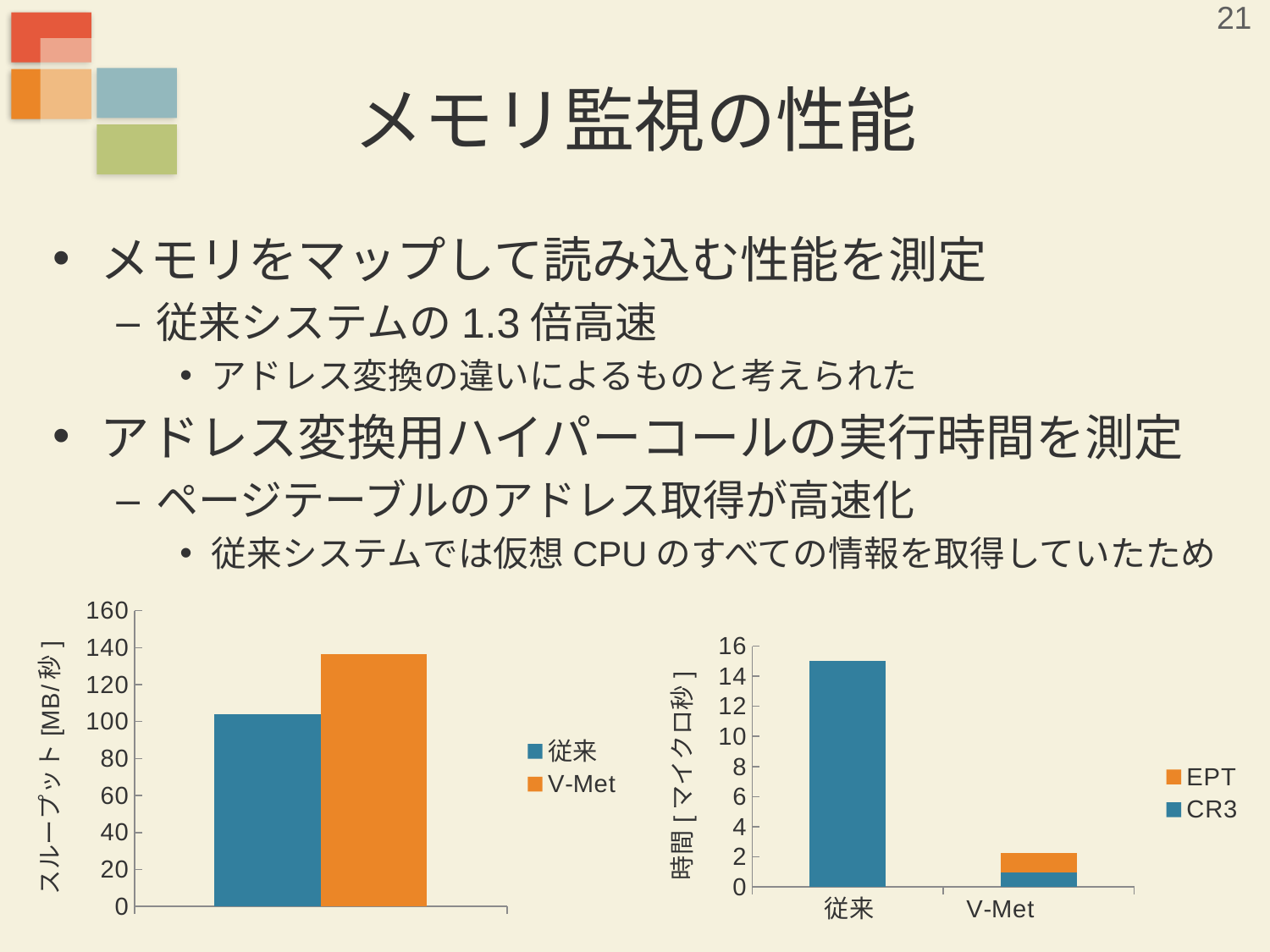

21
# メモリ監視の性能
メモリをマップして読み込む性能を測定
従来システムの1.3倍高速
アドレス変換の違いによるものと考えられた
アドレス変換用ハイパーコールの実行時間を測定
ページテーブルのアドレス取得が高速化
従来システムでは仮想CPUのすべての情報を取得していたため

### Chart

| Category | 従来 | V-Met |
|---|---|---|

### Chart

| Category | CR3 | EPT |
|---|---|---|